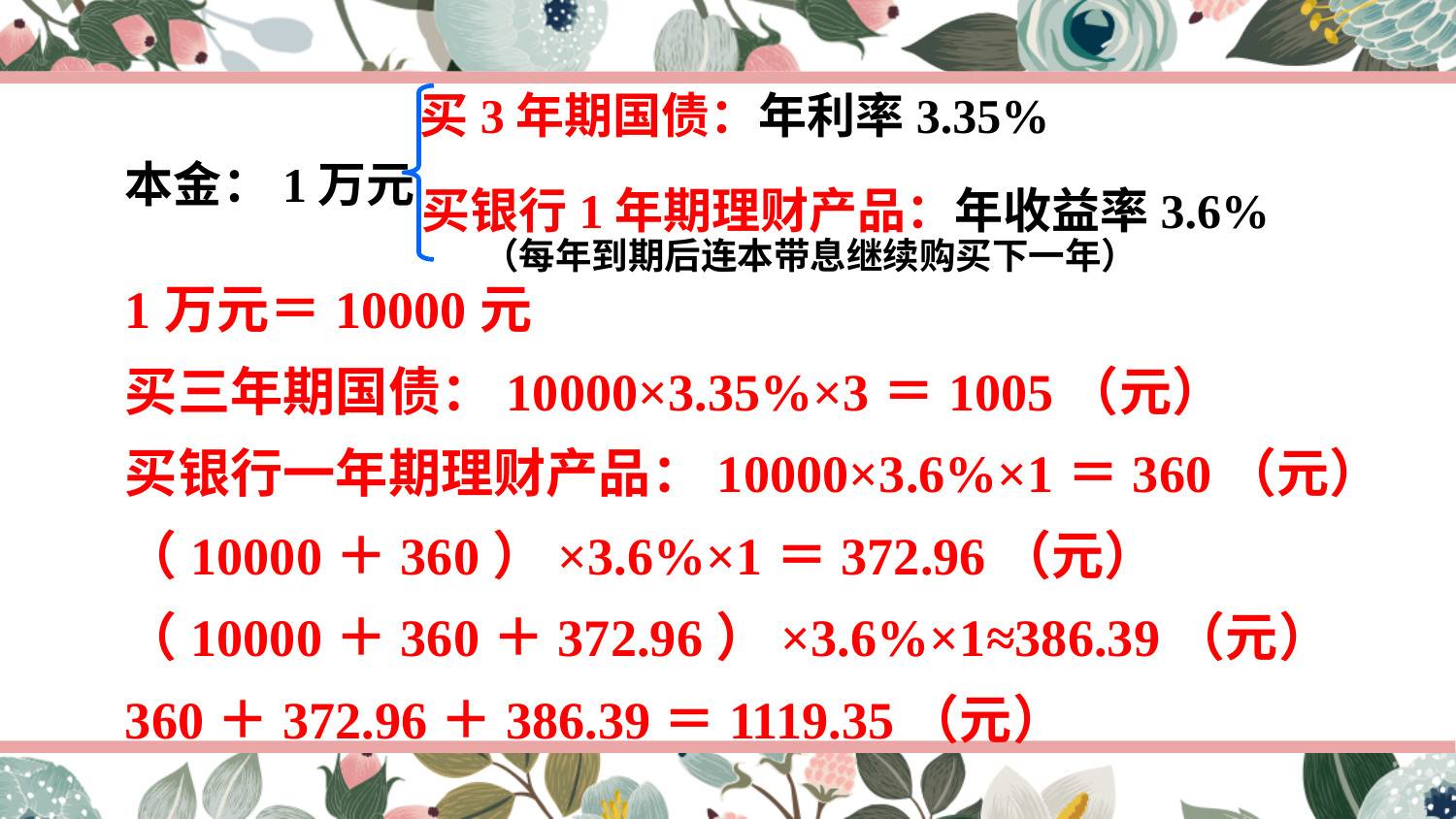

买3年期国债：年利率3.35%

本金：1万元
买银行1年期理财产品：年收益率3.6%
（每年到期后连本带息继续购买下一年）
1万元＝10000元
买三年期国债：10000×3.35%×3＝1005（元）
买银行一年期理财产品：10000×3.6%×1＝360（元）
（10000＋360）×3.6%×1＝372.96（元）
（10000＋360＋372.96）×3.6%×1≈386.39（元）
360＋372.96＋386.39＝1119.35（元）